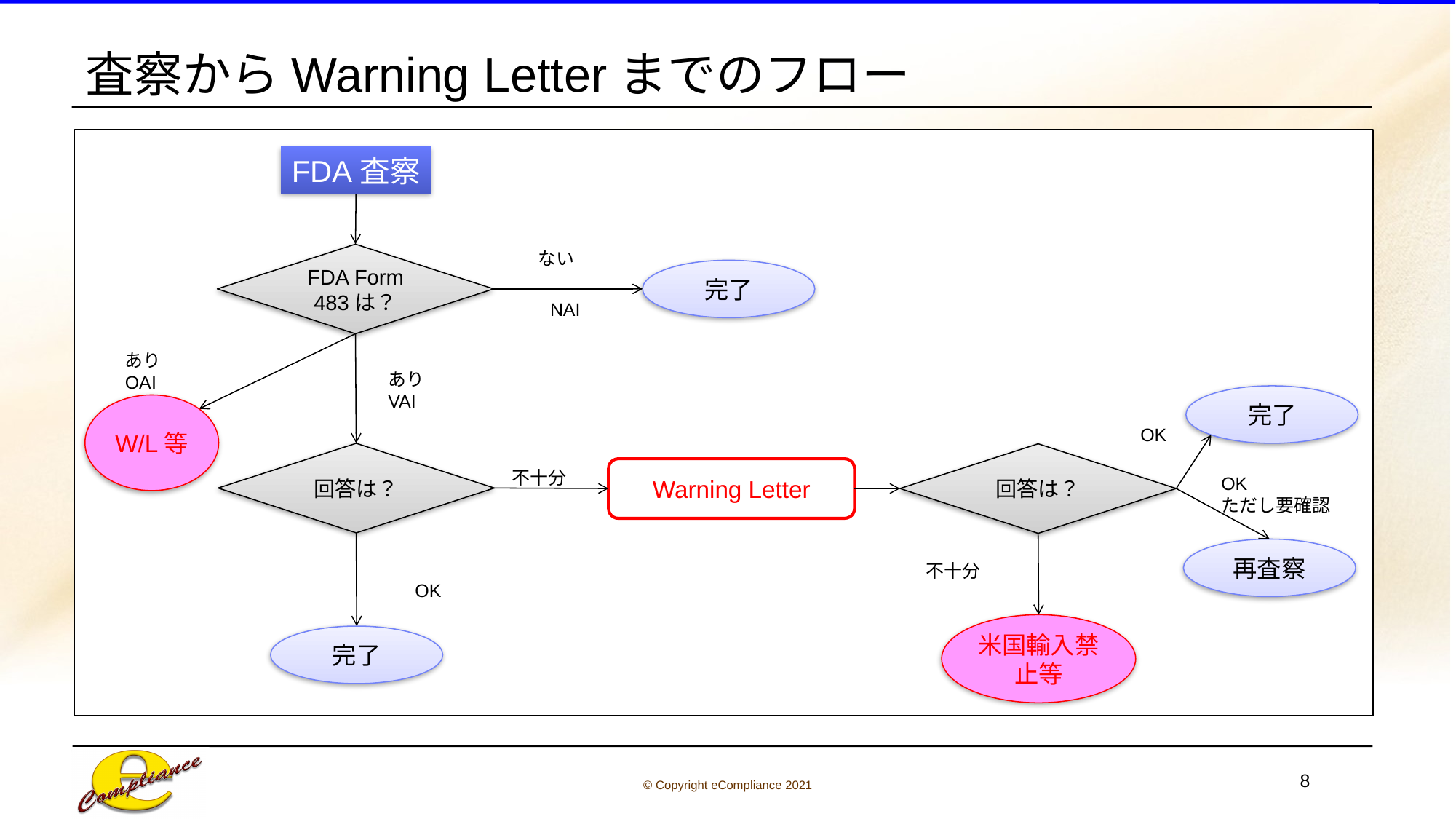

査察からWarning Letterまでのフロー

FDA査察
ない
FDA Form 483は？
完了
NAI
あり
OAI
あり
VAI
完了
W/L等
OK
回答は？
回答は？
Warning Letter
不十分
OK
ただし要確認
再査察
不十分
OK
米国輸入禁止等
完了